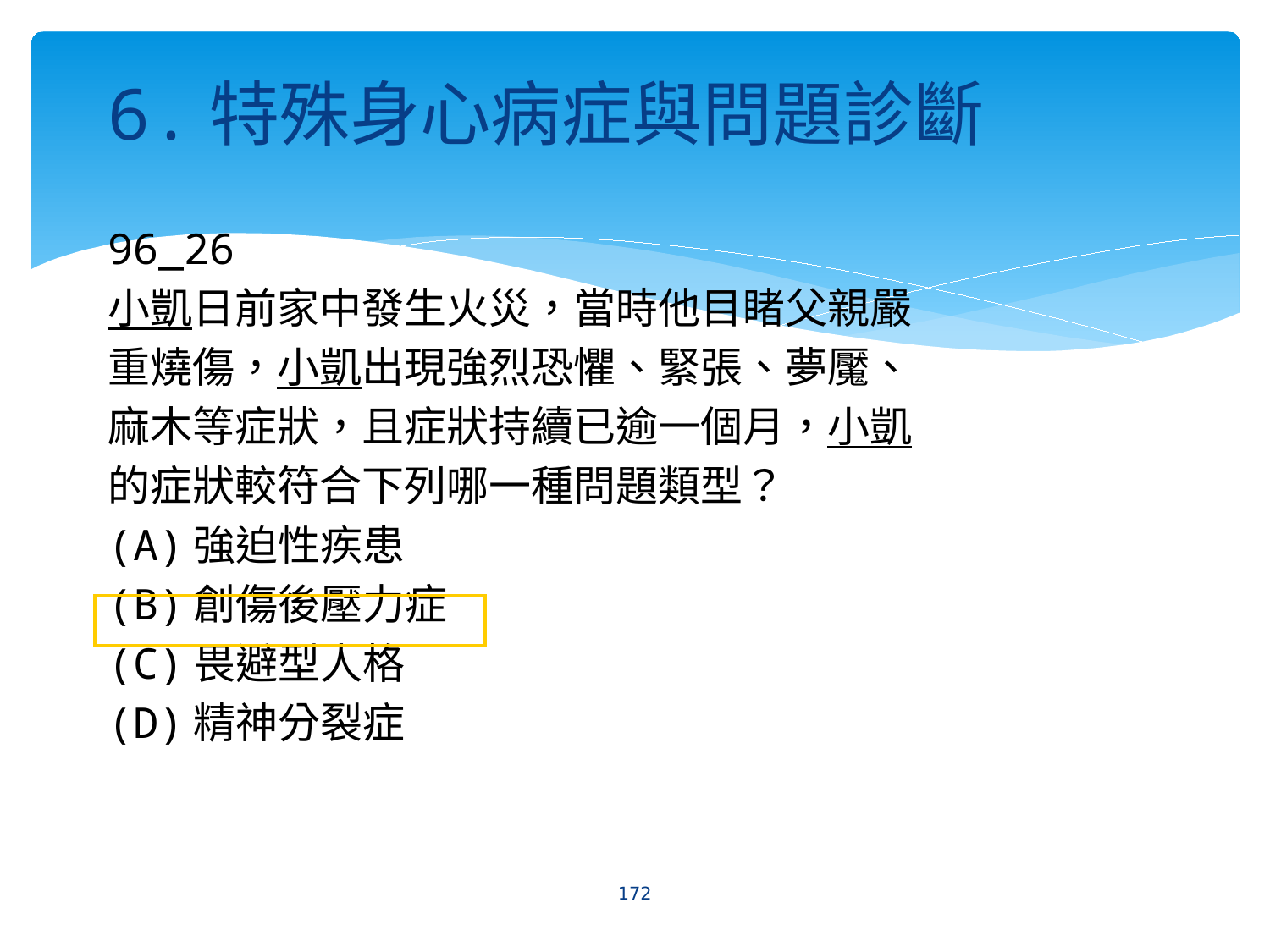

6.特殊身心病症與問題診斷
96_26
小凱日前家中發生火災，當時他目睹父親嚴
重燒傷，小凱出現強烈恐懼、緊張、夢魘、
麻木等症狀，且症狀持續已逾一個月，小凱
的症狀較符合下列哪一種問題類型？
(A)強迫性疾患
(B)創傷後壓力症
(C)畏避型人格
(D)精神分裂症

172